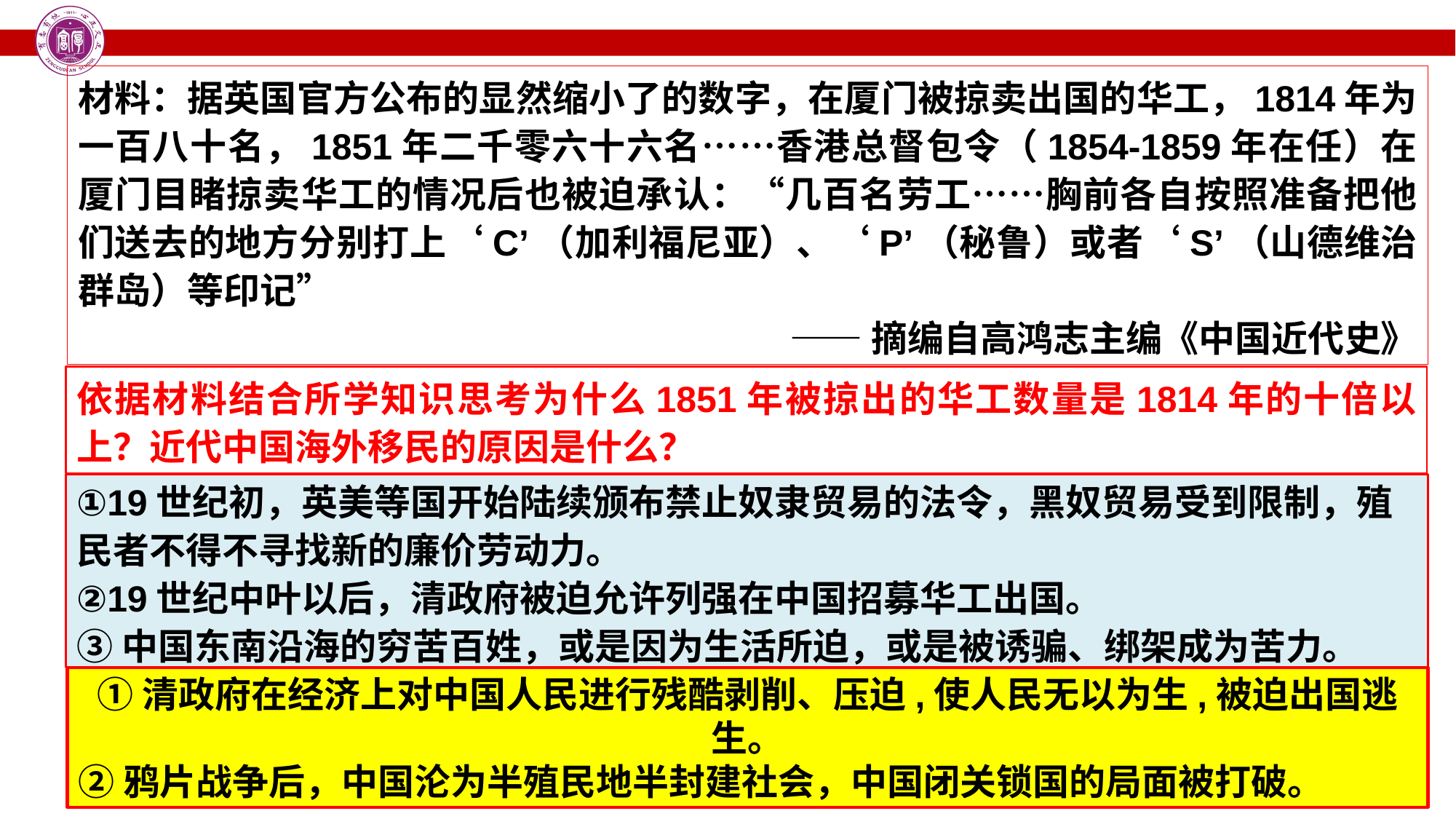

材料：据英国官方公布的显然缩小了的数字，在厦门被掠卖出国的华工，1814年为一百八十名，1851年二千零六十六名……香港总督包令（1854-1859年在任）在厦门目睹掠卖华工的情况后也被迫承认：“几百名劳工……胸前各自按照准备把他们送去的地方分别打上‘C’（加利福尼亚）、‘P’（秘鲁）或者‘S’（山德维治群岛）等印记”
——摘编自高鸿志主编《中国近代史》
依据材料结合所学知识思考为什么1851年被掠出的华工数量是1814年的十倍以上？近代中国海外移民的原因是什么？
①19世纪初，英美等国开始陆续颁布禁止奴隶贸易的法令，黑奴贸易受到限制，殖民者不得不寻找新的廉价劳动力。
②19世纪中叶以后，清政府被迫允许列强在中国招募华工出国。
③中国东南沿海的穷苦百姓，或是因为生活所迫，或是被诱骗、绑架成为苦力。
①清政府在经济上对中国人民进行残酷剥削、压迫,使人民无以为生,被迫出国逃生。
②鸦片战争后，中国沦为半殖民地半封建社会，中国闭关锁国的局面被打破。